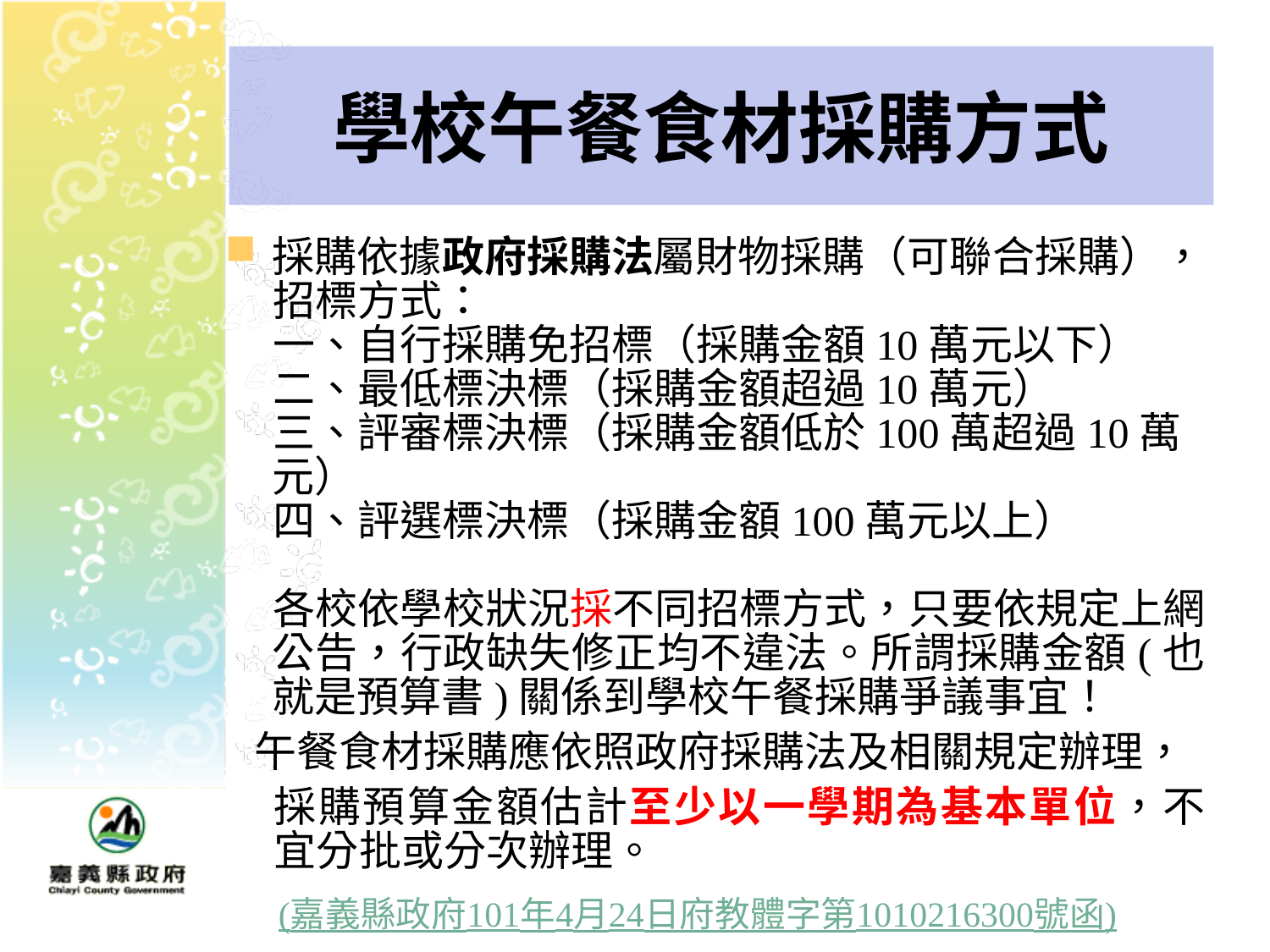

# 學校午餐食材採購方式
採購依據政府採購法屬財物採購（可聯合採購），
    招標方式：
    一、自行採購免招標（採購金額10萬元以下）
    二、最低標決標（採購金額超過10萬元）
    三、評審標決標（採購金額低於100萬超過10萬元）
    四、評選標決標（採購金額100萬元以上）

    各校依學校狀況採不同招標方式，只要依規定上網公告，行政缺失修正均不違法。所謂採購金額(也就是預算書)關係到學校午餐採購爭議事宜！
  午餐食材採購應依照政府採購法及相關規定辦理，
採購預算金額估計至少以一學期為基本單位，不宜分批或分次辦理。
      (嘉義縣政府101年4月24日府教體字第1010216300號函)